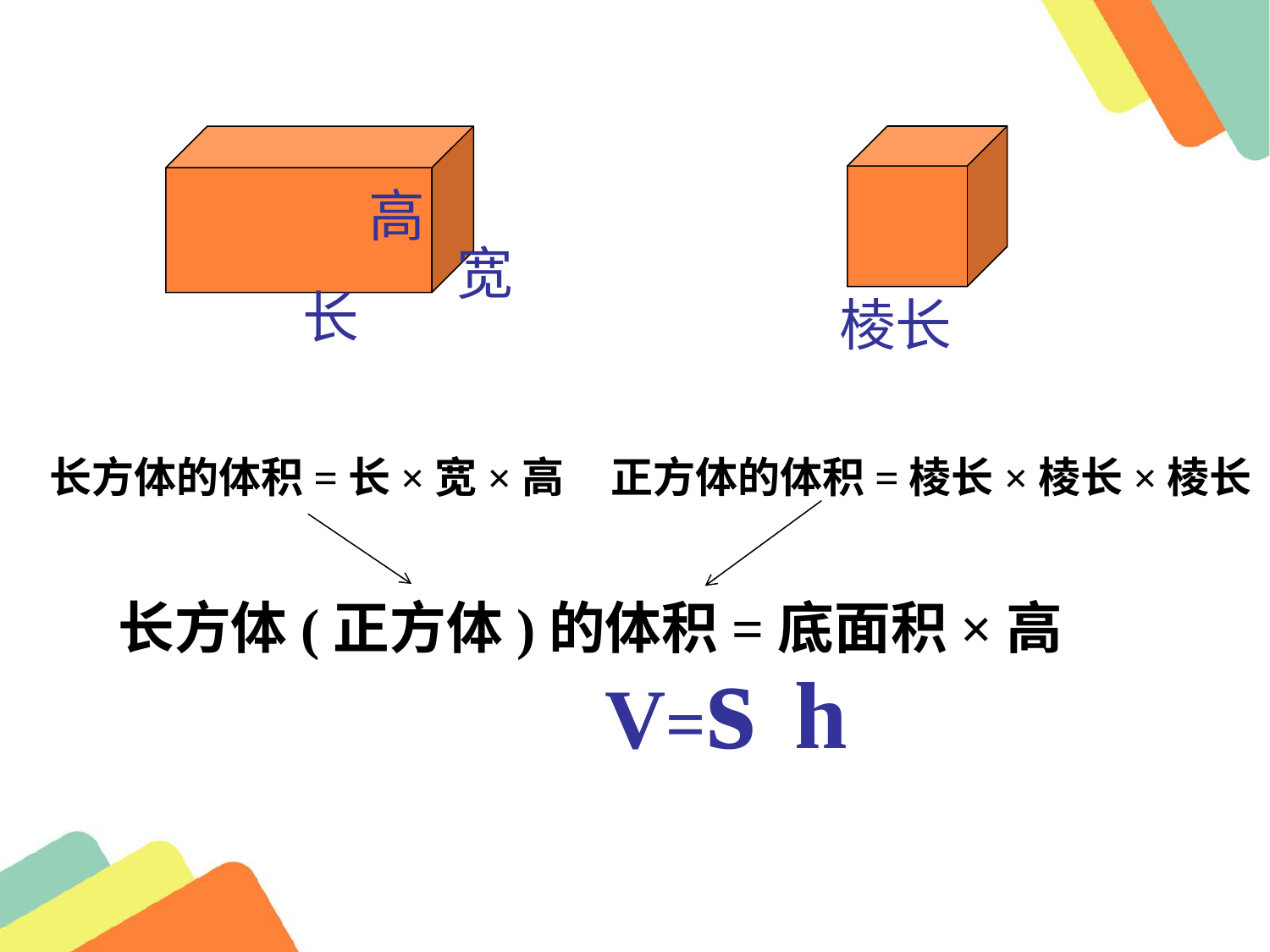

高
宽
长
棱长
长方体的体积=长×宽×高
正方体的体积=棱长×棱长×棱长

长方体(正方体)的体积=底面积×高
V=s  h